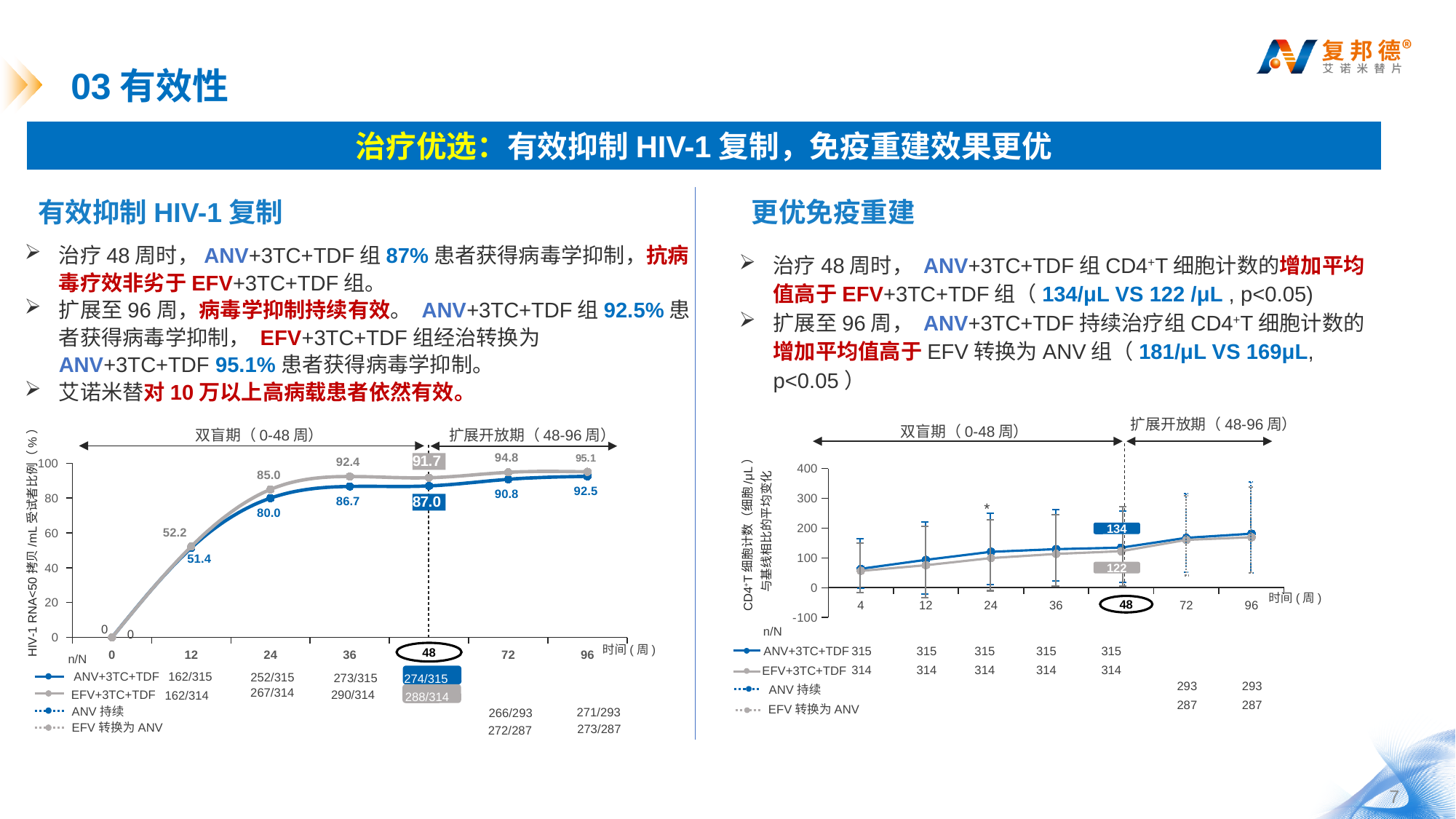

# 03有效性
治疗优选：有效抑制HIV-1复制，免疫重建效果更优
有效抑制HIV-1复制
更优免疫重建
治疗48周时，ANV+3TC+TDF组87%患者获得病毒学抑制，抗病毒疗效非劣于EFV+3TC+TDF组。
扩展至96周，病毒学抑制持续有效。 ANV+3TC+TDF组92.5%患者获得病毒学抑制， EFV+3TC+TDF组经治转换为ANV+3TC+TDF 95.1%患者获得病毒学抑制。
艾诺米替对10万以上高病载患者依然有效。

治疗48周时， ANV+3TC+TDF组CD4+T细胞计数的增加平均值高于EFV+3TC+TDF组（134/μL VS 122 /μL , p<0.05)
扩展至96周， ANV+3TC+TDF持续治疗组CD4+T细胞计数的增加平均值高于EFV转换为ANV组（181/μL VS 169μL, p<0.05）

扩展开放期（48-96周）
双盲期（0-48周）

### Chart

| Category | 0-96周：ANV+TDF+3TC | 0-48周：EFV+TDF+3TC |
|---|---|---|
| 0 | 0.0 | 0.0 |
| 12 | 51.4 | 52.2 |
| 24 | 80.0 | 85.0 |
| 36 | 86.7 | 92.4 |
| 48 | 87.0 | 91.7 |
| 72 | 90.8 | 94.8 |
| 96 | 92.5 | 95.1 |
时间(周)
HIV-1 RNA<50拷贝/mL受试者比例（%）
0
0
48
n/N
162/315
ANV+3TC+TDF

EFV+3TC+TDF

ANV持续

EFV转换为ANV

扩展开放期（48-96周）
双盲期（0-48周）

### Chart

| Category | ANV | EFV |
|---|---|---|
| 4 | 63.0 | 56.0 |
| 12 | 93.0 | 75.0 |
| 24 | 120.0 | 99.0 |
| 36 | 129.0 | 113.0 |
| 48 | 134.0 | 122.0 |
| 72 | 167.0 | 160.0 |
| 96 | 181.0 | 169.0 |
*
CD4+T细胞计数（细胞/μL）
与基线相比的平均变化
时间(周)
48
n/N
ANV+3TC+TDF

EFV+3TC+TDF

ANV持续

EFV转换为ANV

315             315           315            315             315
314             314           314            314             314
  293             293
  287             287
134
122
252/315
273/315
274/315

267/314
290/314
162/314
288/314

271/293
266/293
273/287
272/287
7